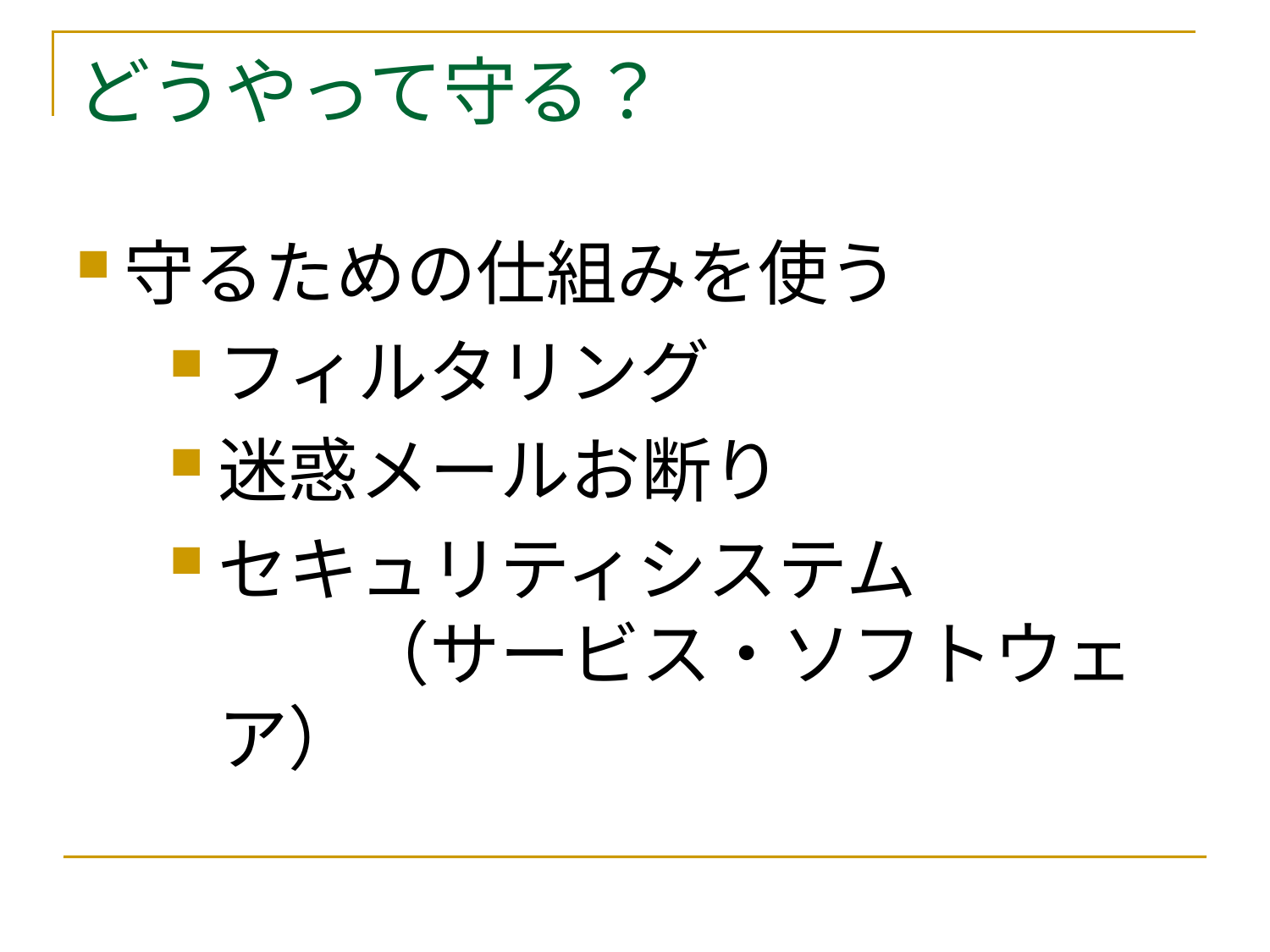

# どうやって守る？
守るための仕組みを使う
フィルタリング
迷惑メールお断り
セキュリティシステム
　　（サービス・ソフトウェア）